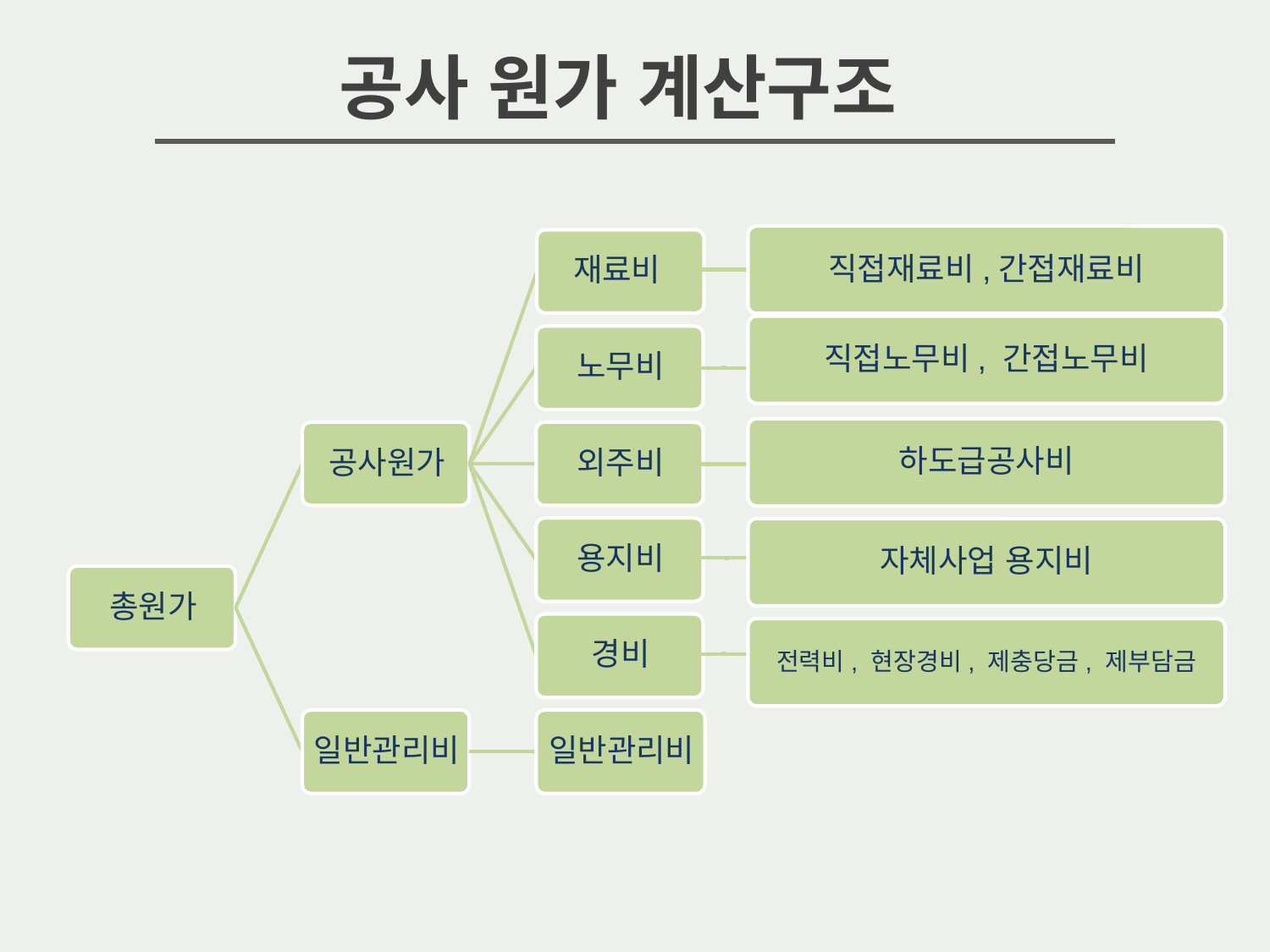

공사 원가 계산구조

직접재료비,간접재료비
총원가

공사원가

재료비

노무비

외주비

용지비

경비

일반관리비

일반관리비

직접노무비, 간접노무비

하도급공사비

자체사업 용지비

전력비, 현장경비, 제충당금, 제부담금